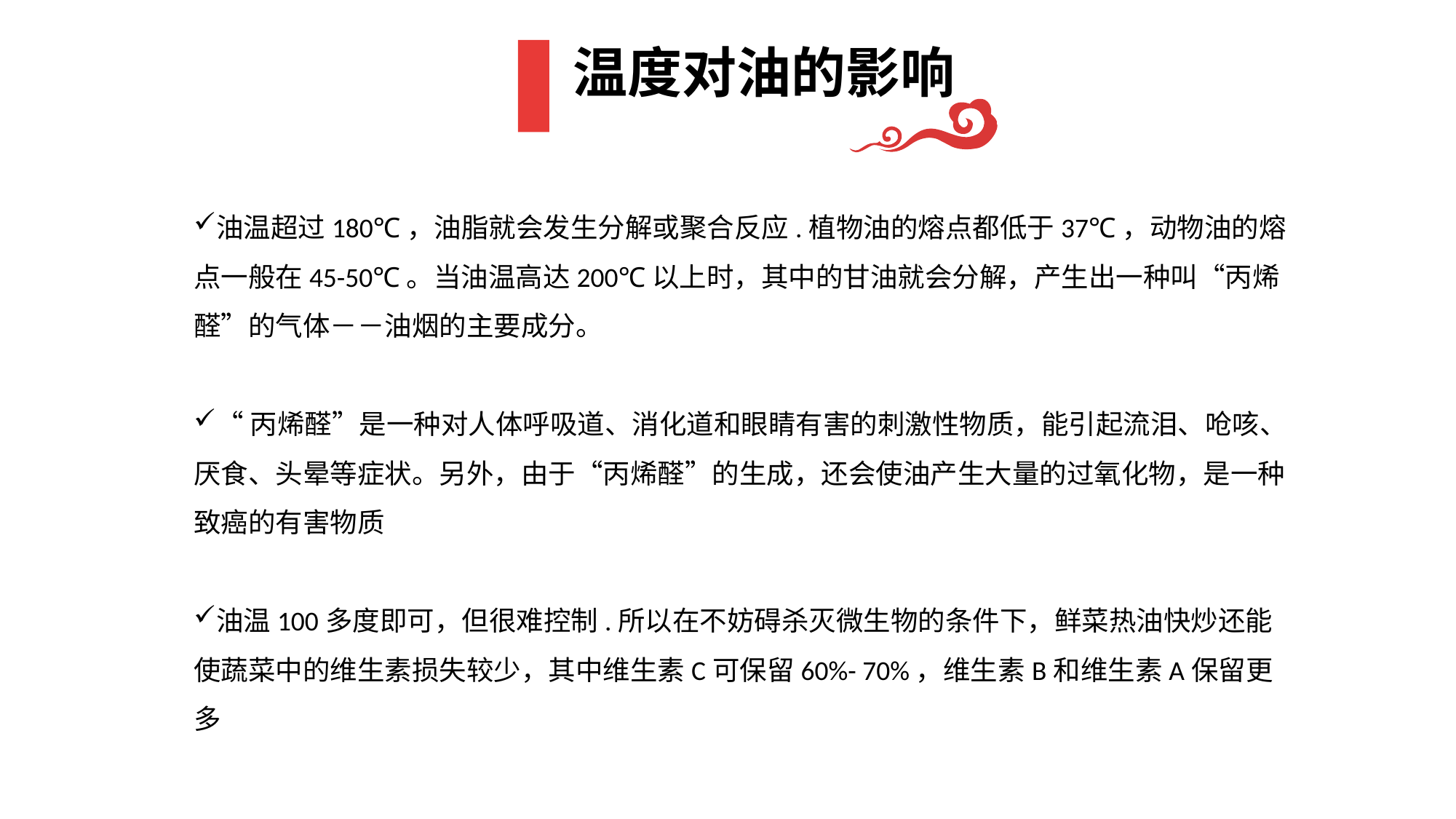

# 温度对油的影响
油温超过180℃，油脂就会发生分解或聚合反应.植物油的熔点都低于37℃，动物油的熔点一般在45-50℃。当油温高达200℃以上时，其中的甘油就会分解，产生出一种叫“丙烯醛”的气体－－油烟的主要成分。

“丙烯醛”是一种对人体呼吸道、消化道和眼睛有害的刺激性物质，能引起流泪、呛咳、厌食、头晕等症状。另外，由于“丙烯醛”的生成，还会使油产生大量的过氧化物，是一种致癌的有害物质

油温100多度即可，但很难控制.所以在不妨碍杀灭微生物的条件下，鲜菜热油快炒还能使蔬菜中的维生素损失较少，其中维生素C可保留60%- 70%，维生素B和维生素A保留更多